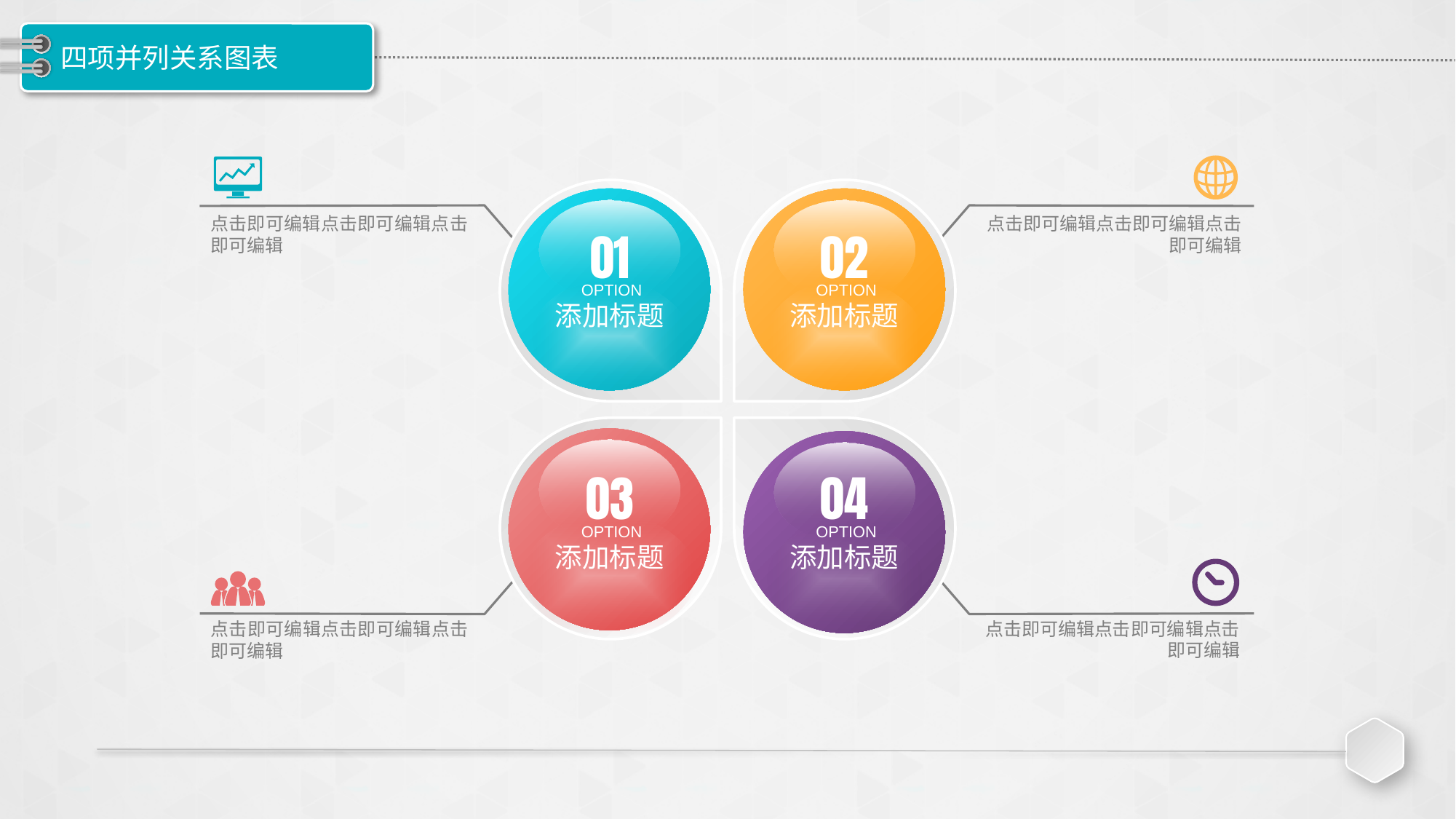

# 四项并列关系图表

点击即可编辑点击即可编辑点击即可编辑

点击即可编辑点击即可编辑点击即可编辑
01
OPTION
添加标题
02
OPTION
添加标题

03
OPTION
添加标题
04
OPTION
添加标题

点击即可编辑点击即可编辑点击即可编辑

点击即可编辑点击即可编辑点击即可编辑

113